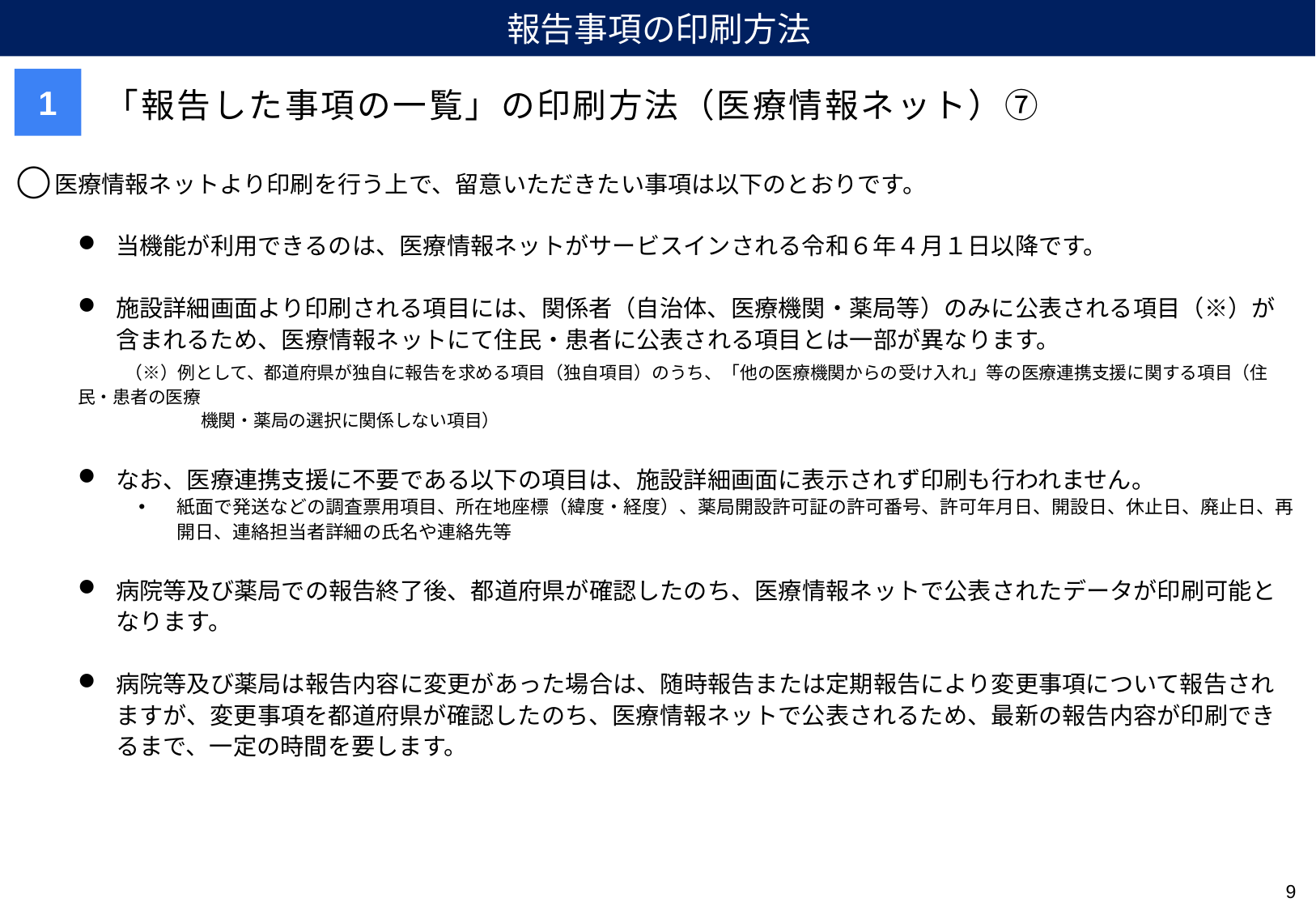

報告事項の印刷方法
1
「報告した事項の一覧」の印刷方法（医療情報ネット）⑦
医療情報ネットより印刷を行う上で、留意いただきたい事項は以下のとおりです。

当機能が利用できるのは、医療情報ネットがサービスインされる令和６年４月１日以降です。

施設詳細画面より印刷される項目には、関係者（自治体、医療機関・薬局等）のみに公表される項目（※）が含まれるため、医療情報ネットにて住民・患者に公表される項目とは一部が異なります。
　　（※）例として、都道府県が独自に報告を求める項目（独自項目）のうち、「他の医療機関からの受け入れ」等の医療連携支援に関する項目（住民・患者の医療
　　　　　　　機関・薬局の選択に関係しない項目）

なお、医療連携支援に不要である以下の項目は、施設詳細画面に表示されず印刷も行われません。
紙面で発送などの調査票用項目、所在地座標（緯度・経度）、薬局開設許可証の許可番号、許可年月日、開設日、休止日、廃止日、再開日、連絡担当者詳細の氏名や連絡先等

病院等及び薬局での報告終了後、都道府県が確認したのち、医療情報ネットで公表されたデータが印刷可能となります。

病院等及び薬局は報告内容に変更があった場合は、随時報告または定期報告により変更事項について報告されますが、変更事項を都道府県が確認したのち、医療情報ネットで公表されるため、最新の報告内容が印刷できるまで、一定の時間を要します。
9